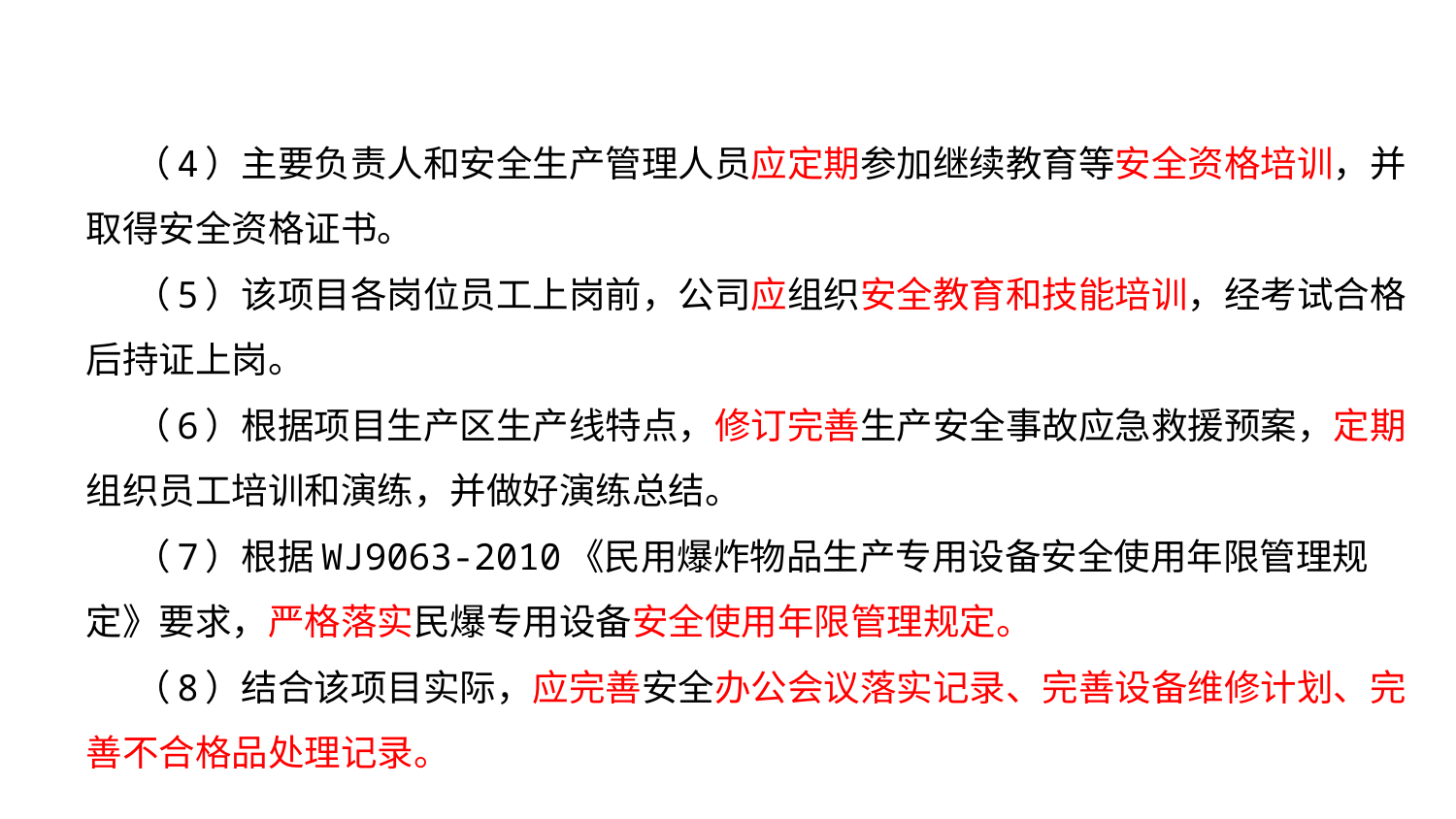

（4）主要负责人和安全生产管理人员应定期参加继续教育等安全资格培训，并取得安全资格证书。
（5）该项目各岗位员工上岗前，公司应组织安全教育和技能培训，经考试合格后持证上岗。
（6）根据项目生产区生产线特点，修订完善生产安全事故应急救援预案，定期组织员工培训和演练，并做好演练总结。
（7）根据WJ9063-2010《民用爆炸物品生产专用设备安全使用年限管理规定》要求，严格落实民爆专用设备安全使用年限管理规定。
（8）结合该项目实际，应完善安全办公会议落实记录、完善设备维修计划、完善不合格品处理记录。